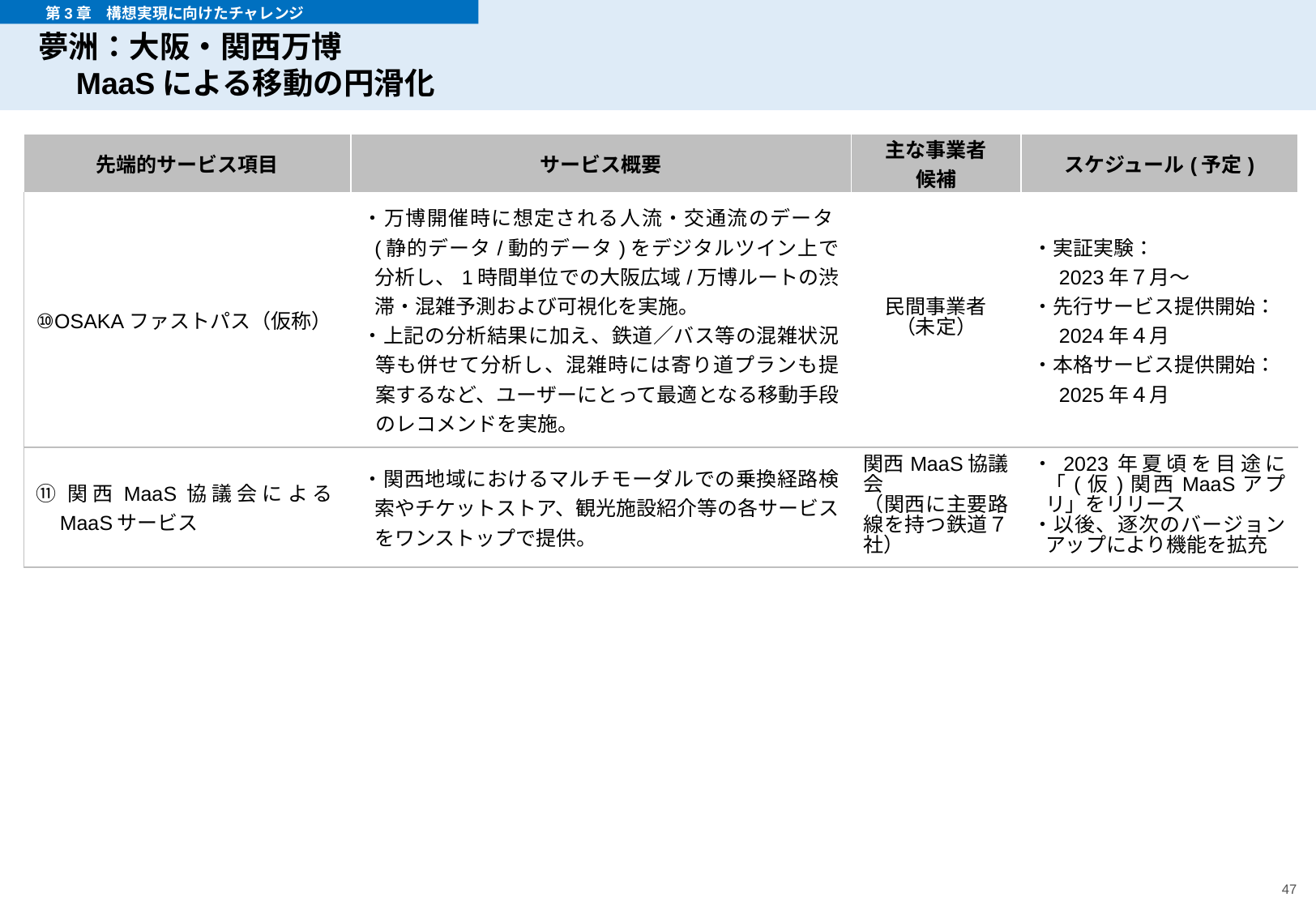

# 夢洲：大阪・関西万博 　MaaSによる移動の円滑化
　　　第3章　構想実現に向けたチャレンジ
| 先端的サービス項目 | サービス概要 | 主な事業者 候補 | スケジュール(予定) |
| --- | --- | --- | --- |
| ⑩OSAKAファストパス（仮称） | ・万博開催時に想定される人流・交通流のデータ(静的データ/動的データ)をデジタルツイン上で分析し、1時間単位での大阪広域/万博ルートの渋滞・混雑予測および可視化を実施。 ・上記の分析結果に加え、鉄道／バス等の混雑状況等も併せて分析し、混雑時には寄り道プランも提案するなど、ユーザーにとって最適となる移動手段のレコメンドを実施。 | 民間事業者 （未定） | ・実証実験： 　2023年７月～ ・先行サービス提供開始： 　2024年４月 ・本格サービス提供開始： 　2025年４月 |
| ⑪関西MaaS協議会によるMaaSサービス | ・関西地域におけるマルチモーダルでの乗換経路検索やチケットストア、観光施設紹介等の各サービスをワンストップで提供。 | 関西MaaS協議会 （関西に主要路線を持つ鉄道７社） | ・2023年夏頃を目途に「(仮)関西MaaSアプリ」をリリース ・以後、逐次のバージョンアップにより機能を拡充 |
47